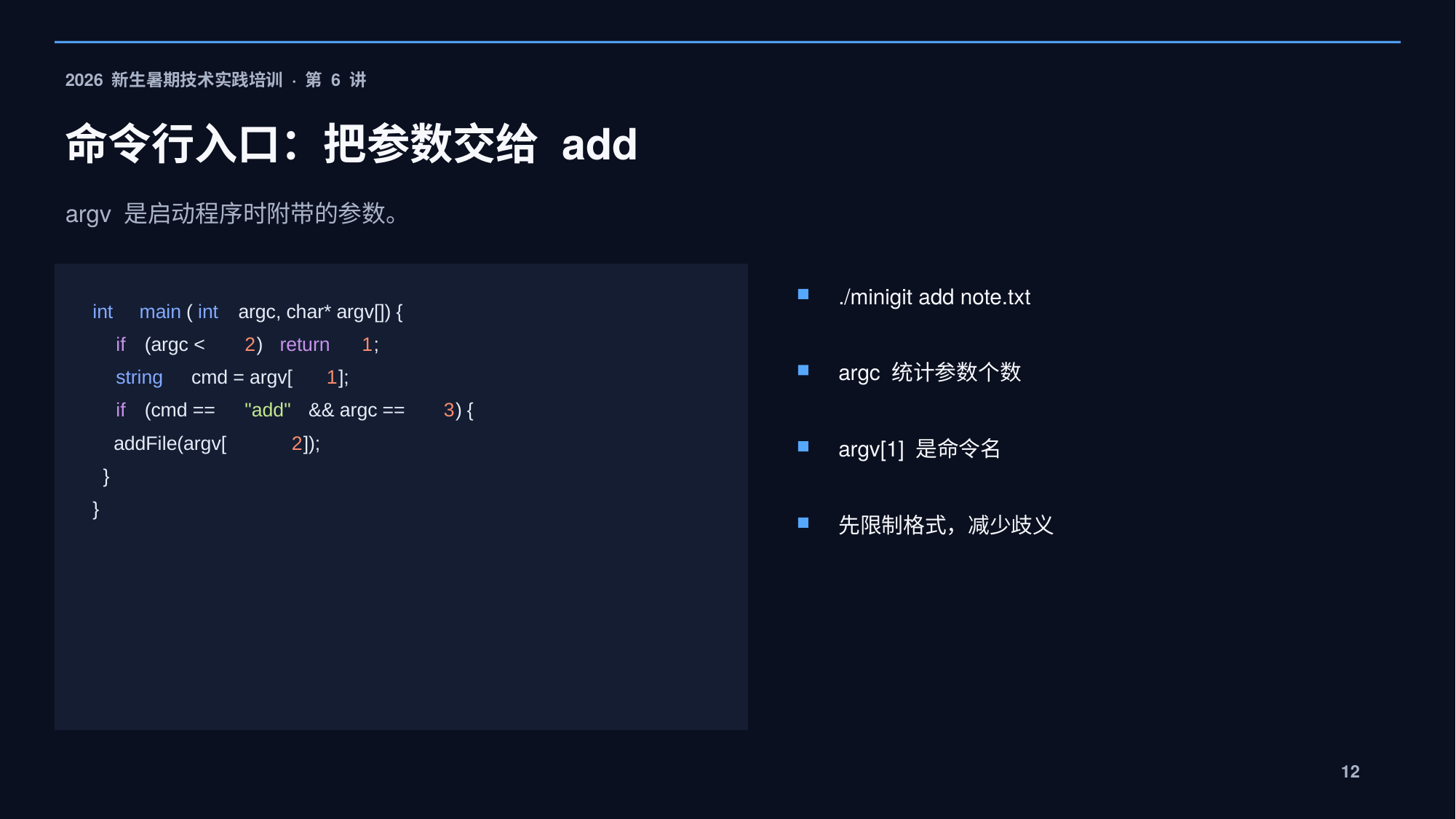

2026 新生暑期技术实践培训 · 第 6 讲
命令行入口：把参数交给 add
argv 是启动程序时附带的参数。

./minigit add note.txt

int

main
(
int
 argc, char* argv[]) {

if
 (argc <
2
)
return

1
;
argc 统计参数个数

string
 cmd = argv[
1
];

if
 (cmd ==
"add"
 && argc ==
3
) {
    addFile(argv[
2
]);
argv[1] 是命令名

  }
}
先限制格式，减少歧义

12